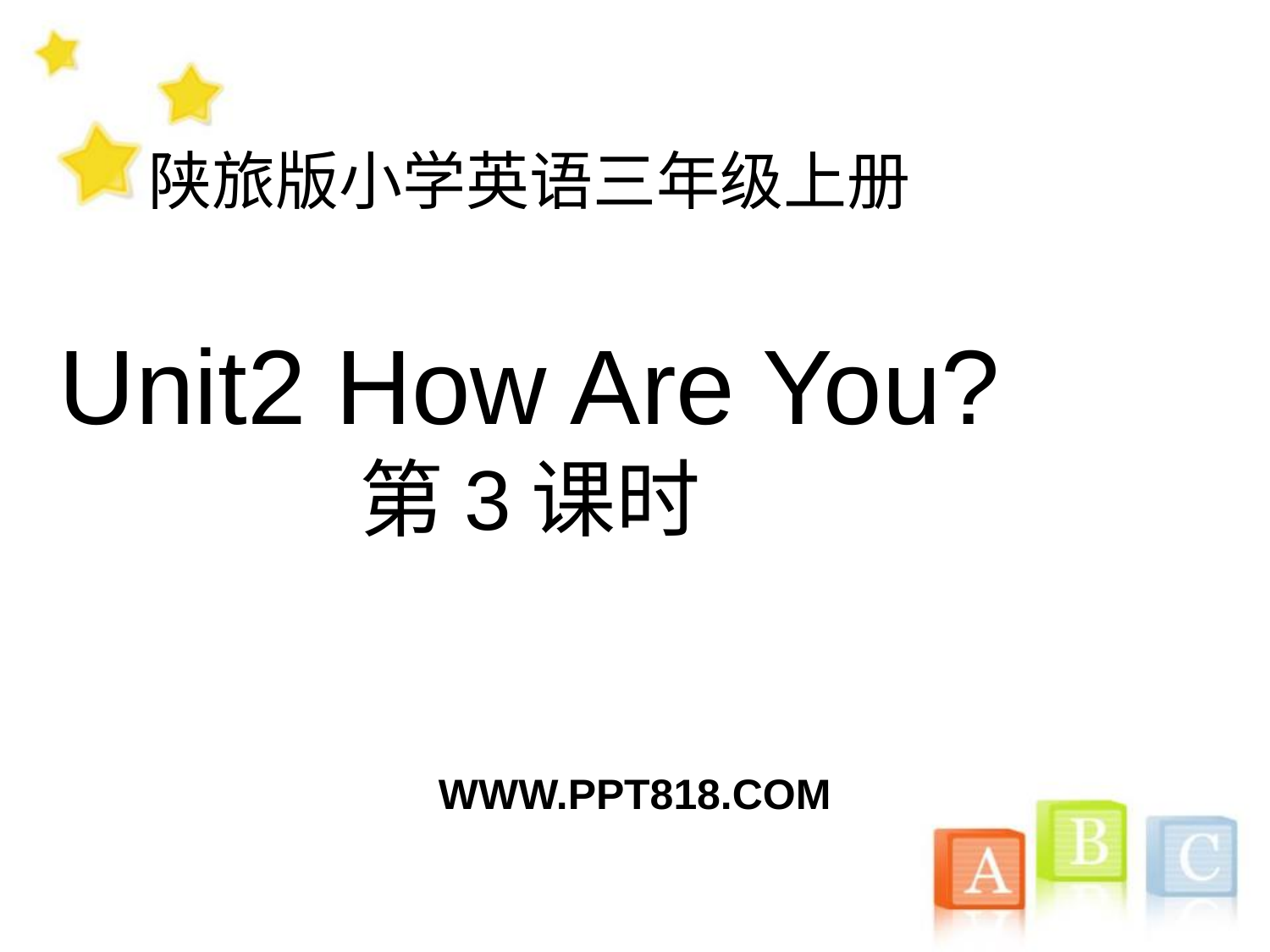

陕旅版小学英语三年级上册
Unit2 How Are You?
第3课时
WWW.PPT818.COM